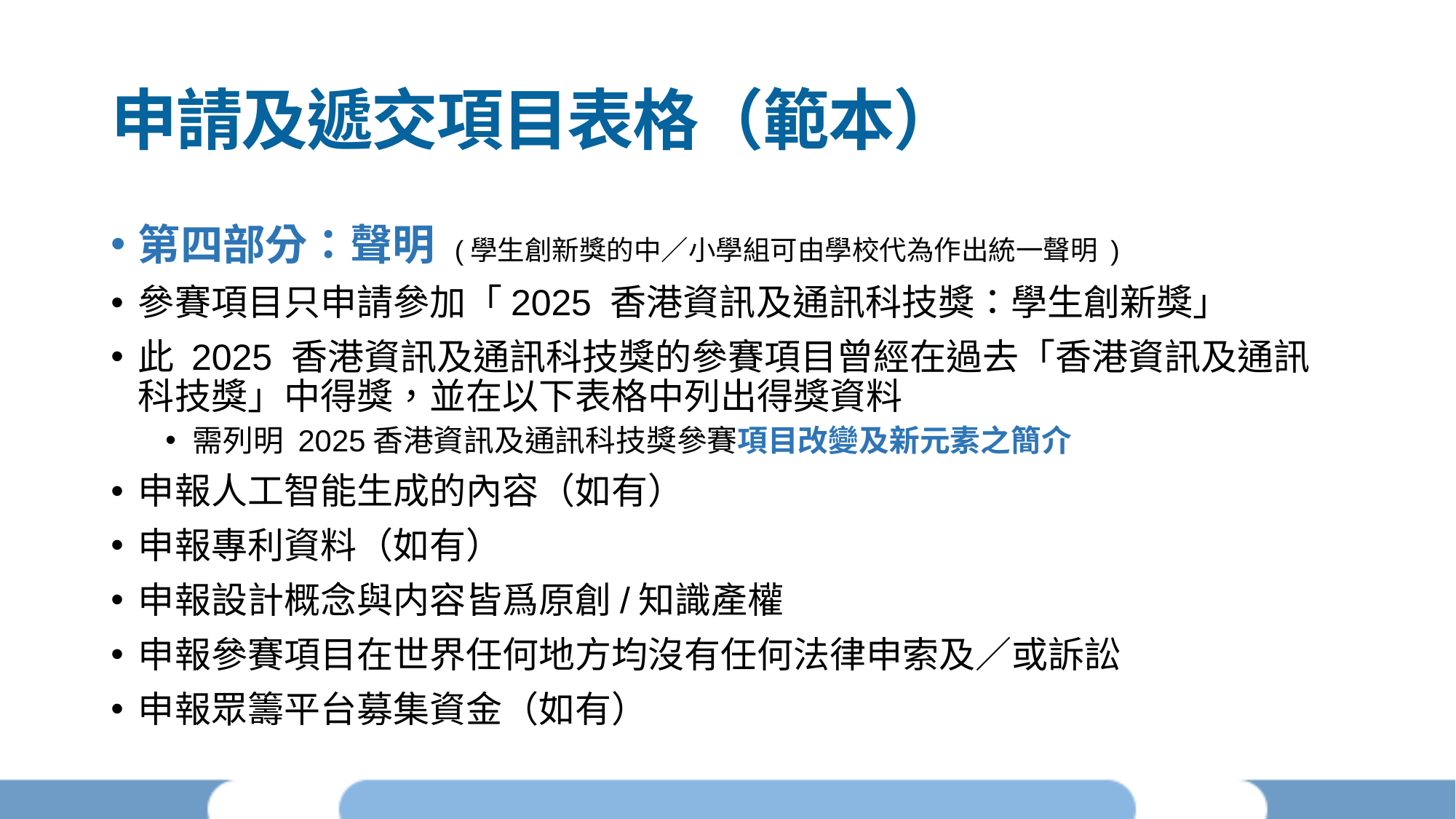

# 申請及遞交項目表格（範本）
第四部分：聲明 (學生創新獎的中／小學組可由學校代為作出統一聲明 )
參賽項目只申請參加「2025 香港資訊及通訊科技獎：學生創新獎」
此 2025 香港資訊及通訊科技獎的參賽項目曾經在過去「香港資訊及通訊科技獎」中得獎，並在以下表格中列出得獎資料
需列明 2025香港資訊及通訊科技獎參賽項目改變及新元素之簡介
申報人工智能生成的內容（如有）
申報專利資料（如有）
申報設計概念與内容皆爲原創/知識產權
申報參賽項目在世界任何地方均沒有任何法律申索及／或訴訟
申報眾籌平台募集資金（如有）